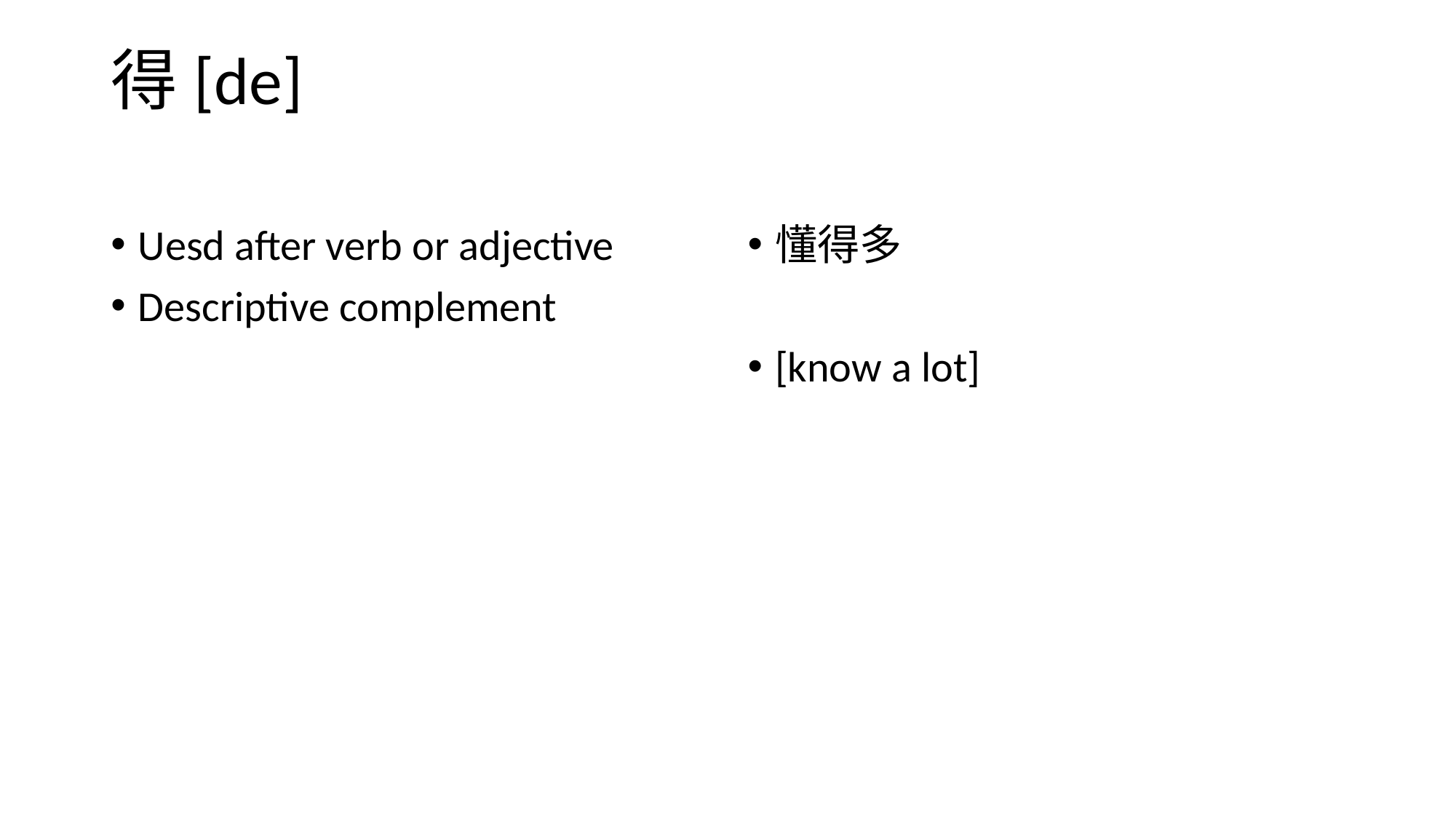

# 得[de]
Uesd after verb or adjective
Descriptive complement
懂得多

[know a lot]